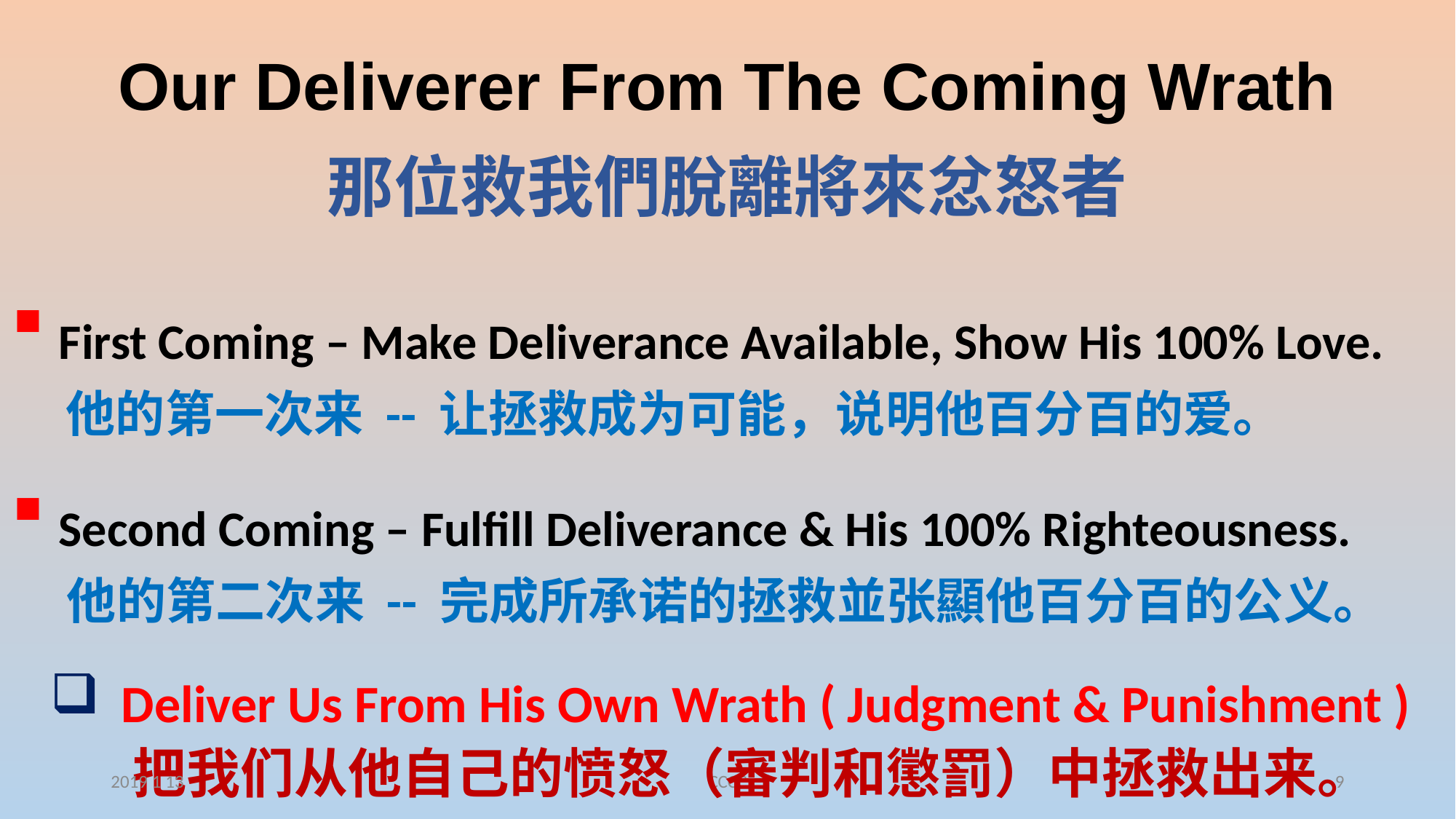

# Our Deliverer From The Coming Wrath 那位救我們脫離將來忿怒者
 First Coming – Make Deliverance Available, Show His 100% Love.
    他的第一次来 -- 让拯救成为可能，说明他百分百的爱。

 Second Coming – Fulfill Deliverance & His 100% Righteousness.
    他的第二次来 -- 完成所承诺的拯救並张顯他百分百的公义。

  Deliver Us From His Own Wrath ( Judgment & Punishment )
    把我们从他自己的愤怒（審判和懲罰）中拯救出来。
2019 1 13
CCCC
9